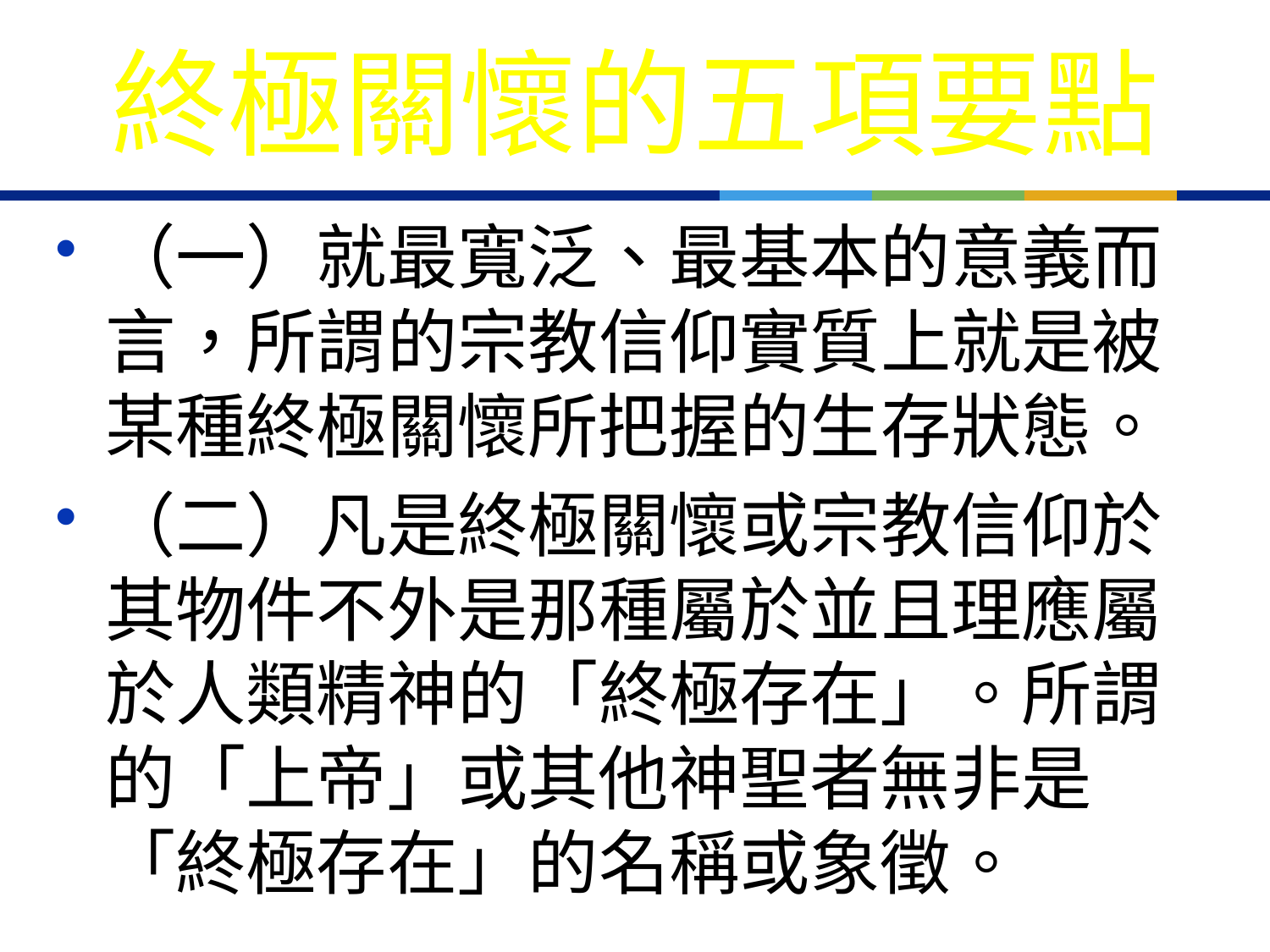

# 終極關懷的五項要點
（一）就最寬泛、最基本的意義而言，所謂的宗教信仰實質上就是被某種終極關懷所把握的生存狀態。
（二）凡是終極關懷或宗教信仰於其物件不外是那種屬於並且理應屬於人類精神的「終極存在」。所謂的「上帝」或其他神聖者無非是「終極存在」的名稱或象徵。